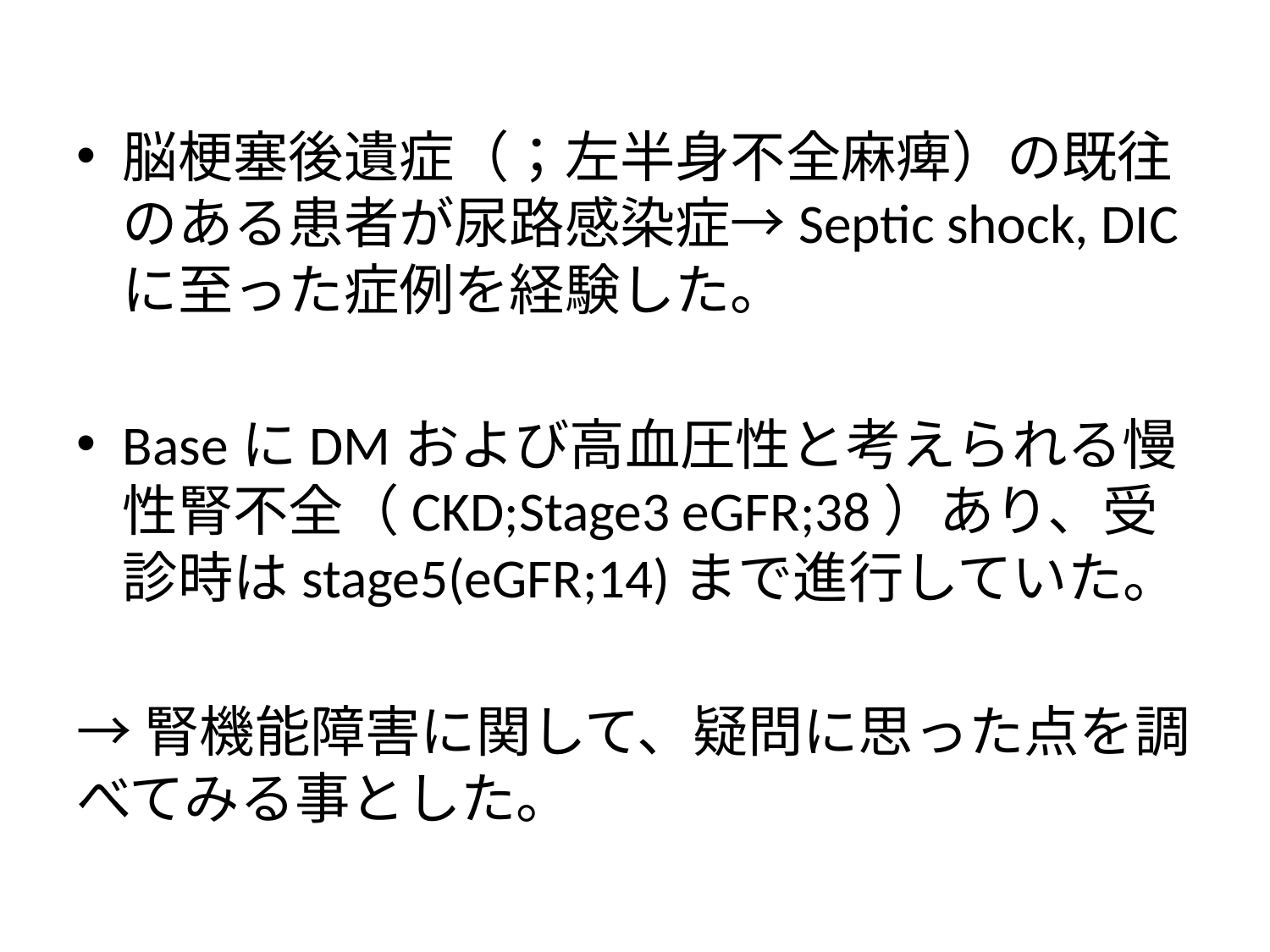

脳梗塞後遺症（；左半身不全麻痺）の既往のある患者が尿路感染症→Septic shock, DICに至った症例を経験した。

BaseにDMおよび高血圧性と考えられる慢性腎不全（CKD;Stage3 eGFR;38）あり、受診時はstage5(eGFR;14)まで進行していた。

→腎機能障害に関して、疑問に思った点を調べてみる事とした。